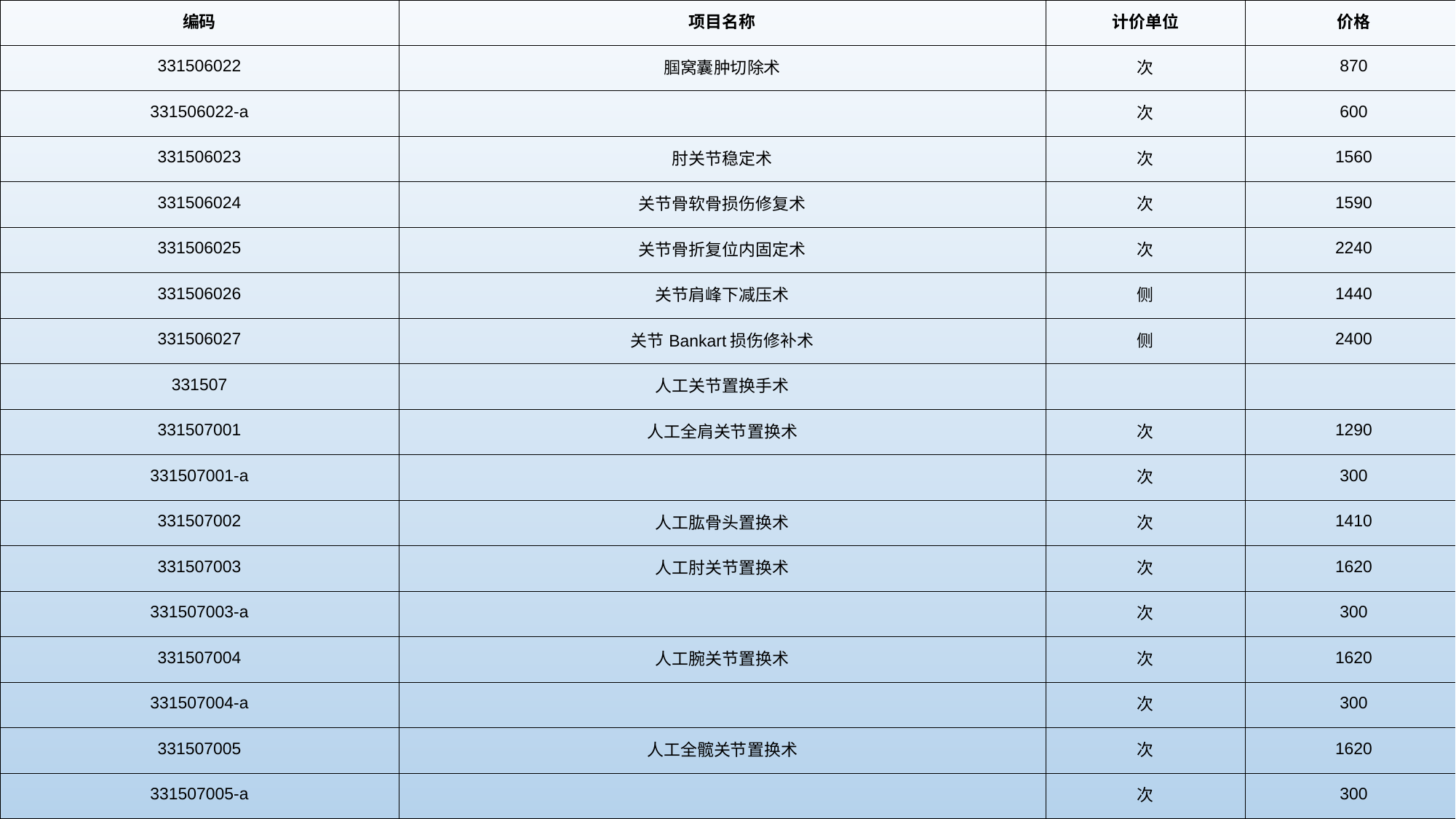

| 编码 | 项目名称 | 计价单位 | 价格 |
| --- | --- | --- | --- |
| 331506022 | 腘窝囊肿切除术 | 次 | 870 |
| 331506022-a |  | 次 | 600 |
| 331506023 | 肘关节稳定术 | 次 | 1560 |
| 331506024 | 关节骨软骨损伤修复术 | 次 | 1590 |
| 331506025 | 关节骨折复位内固定术 | 次 | 2240 |
| 331506026 | 关节肩峰下减压术 | 侧 | 1440 |
| 331506027 | 关节Bankart损伤修补术 | 侧 | 2400 |
| 331507 | 人工关节置换手术 |  |  |
| 331507001 | 人工全肩关节置换术 | 次 | 1290 |
| 331507001-a |  | 次 | 300 |
| 331507002 | 人工肱骨头置换术 | 次 | 1410 |
| 331507003 | 人工肘关节置换术 | 次 | 1620 |
| 331507003-a |  | 次 | 300 |
| 331507004 | 人工腕关节置换术 | 次 | 1620 |
| 331507004-a |  | 次 | 300 |
| 331507005 | 人工全髋关节置换术 | 次 | 1620 |
| 331507005-a |  | 次 | 300 |